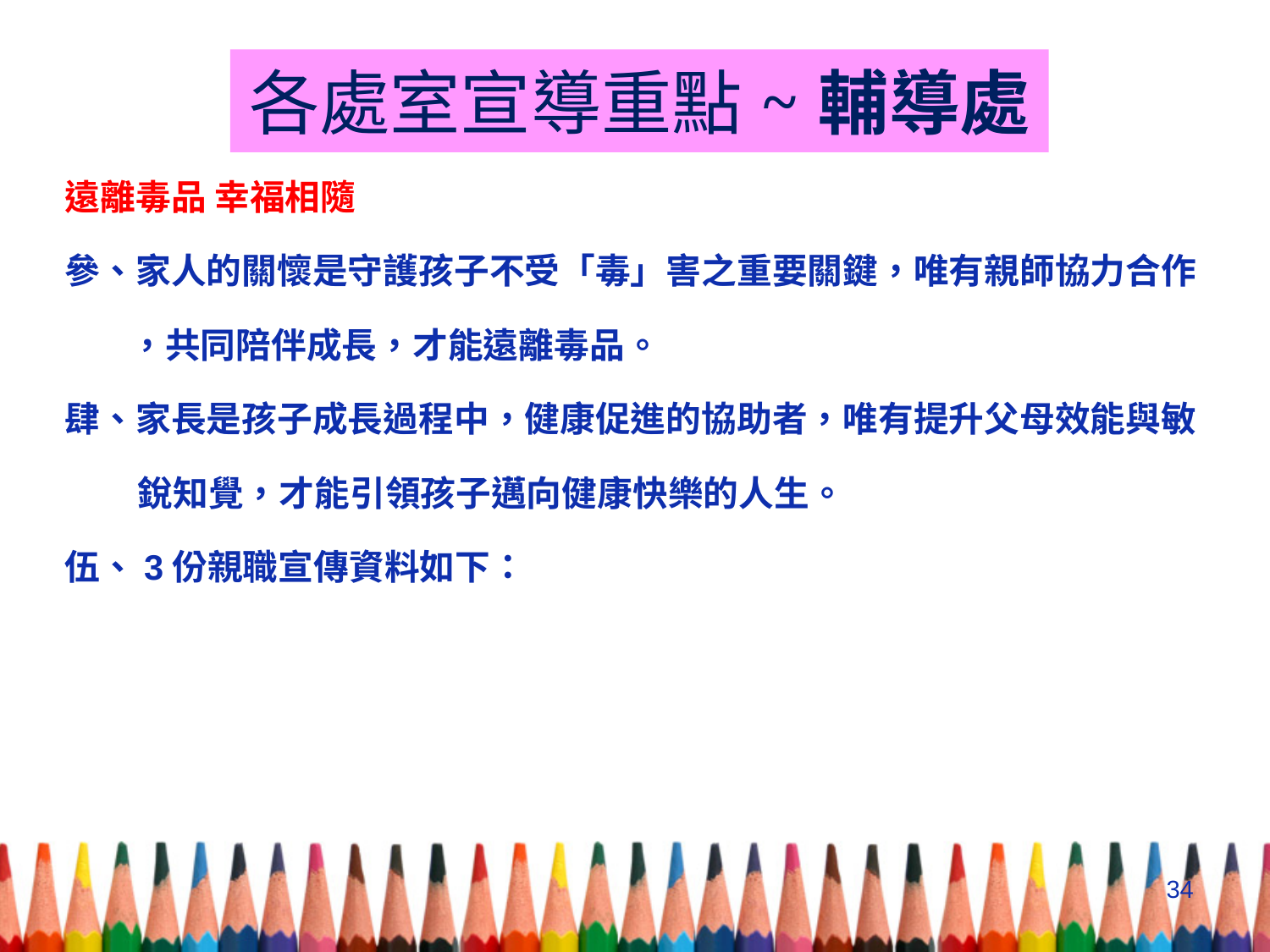

# 各處室宣導重點~輔導處

遠離毒品 幸福相隨
參、家人的關懷是守護孩子不受「毒」害之重要關鍵，唯有親師協力合作
       ，共同陪伴成長，才能遠離毒品。
肆、家長是孩子成長過程中，健康促進的協助者，唯有提升父母效能與敏
        銳知覺，才能引領孩子邁向健康快樂的人生。
伍、3份親職宣傳資料如下：

34